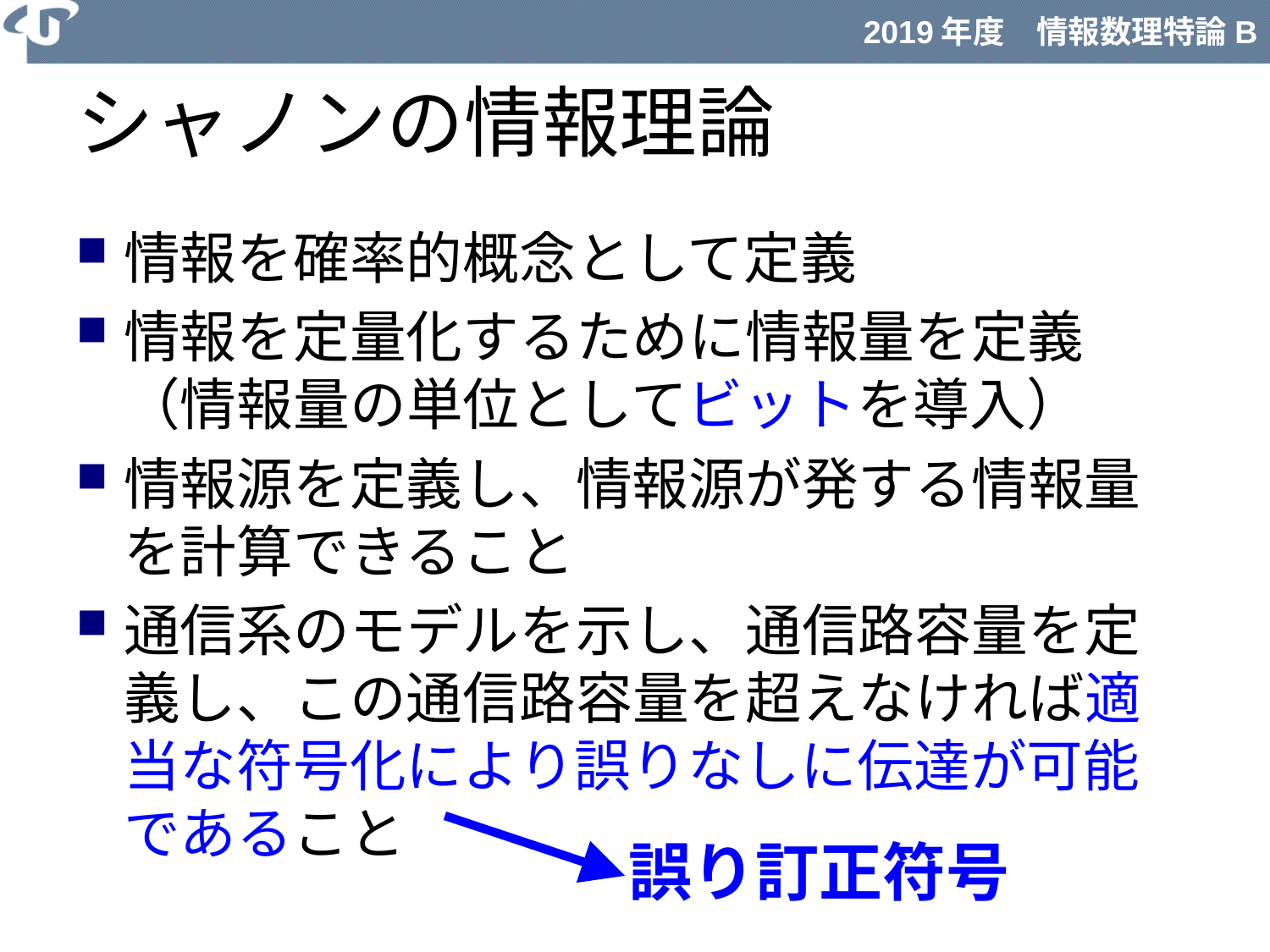

# シャノンの情報理論
情報を確率的概念として定義
情報を定量化するために情報量を定義
（情報量の単位としてビットを導入）
情報源を定義し、情報源が発する情報量を計算できること
通信系のモデルを示し、通信路容量を定義し、この通信路容量を超えなければ適当な符号化により誤りなしに伝達が可能であること

誤り訂正符号